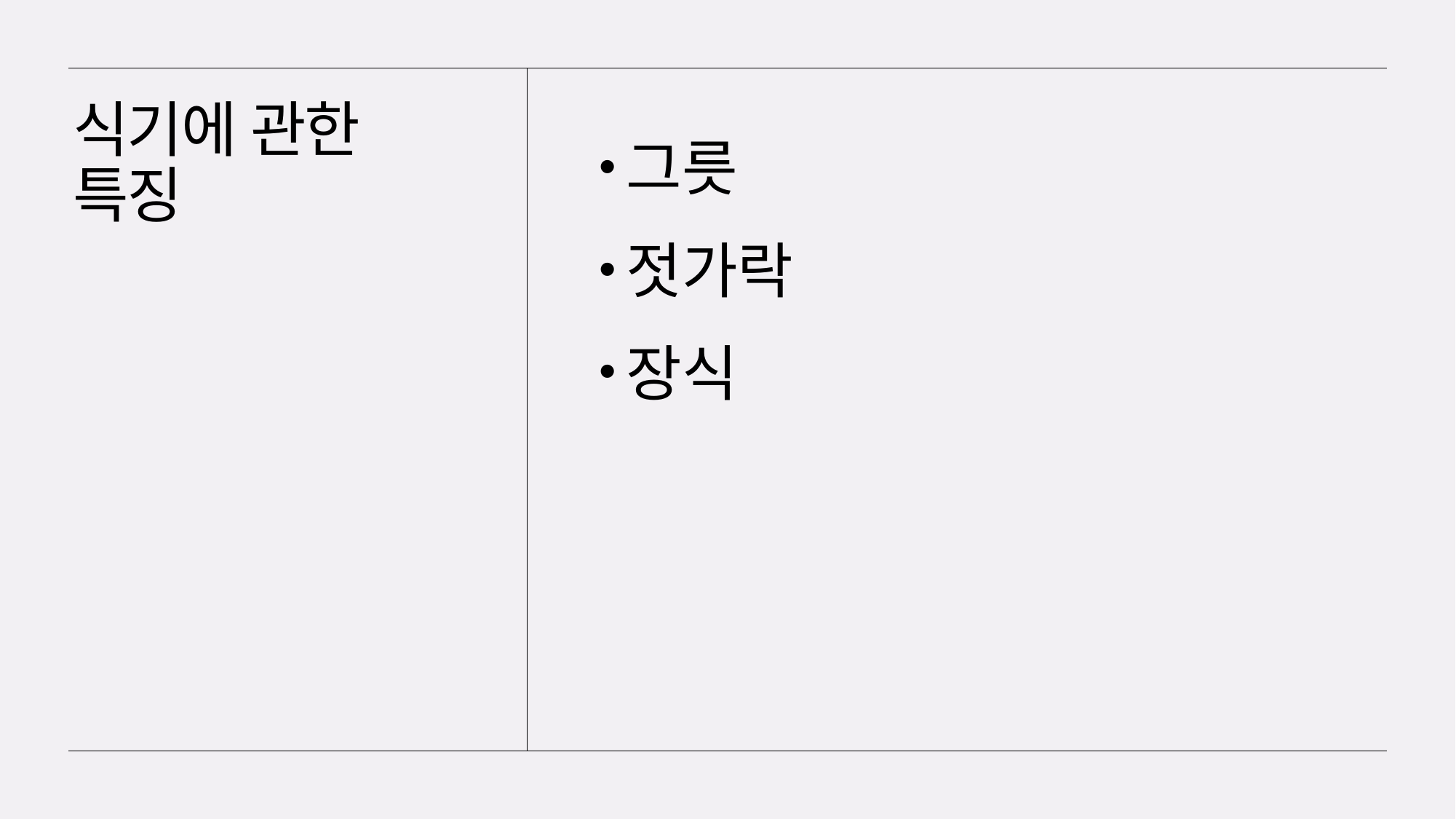

# 식기에 관한  특징
그릇
젓가락
장식